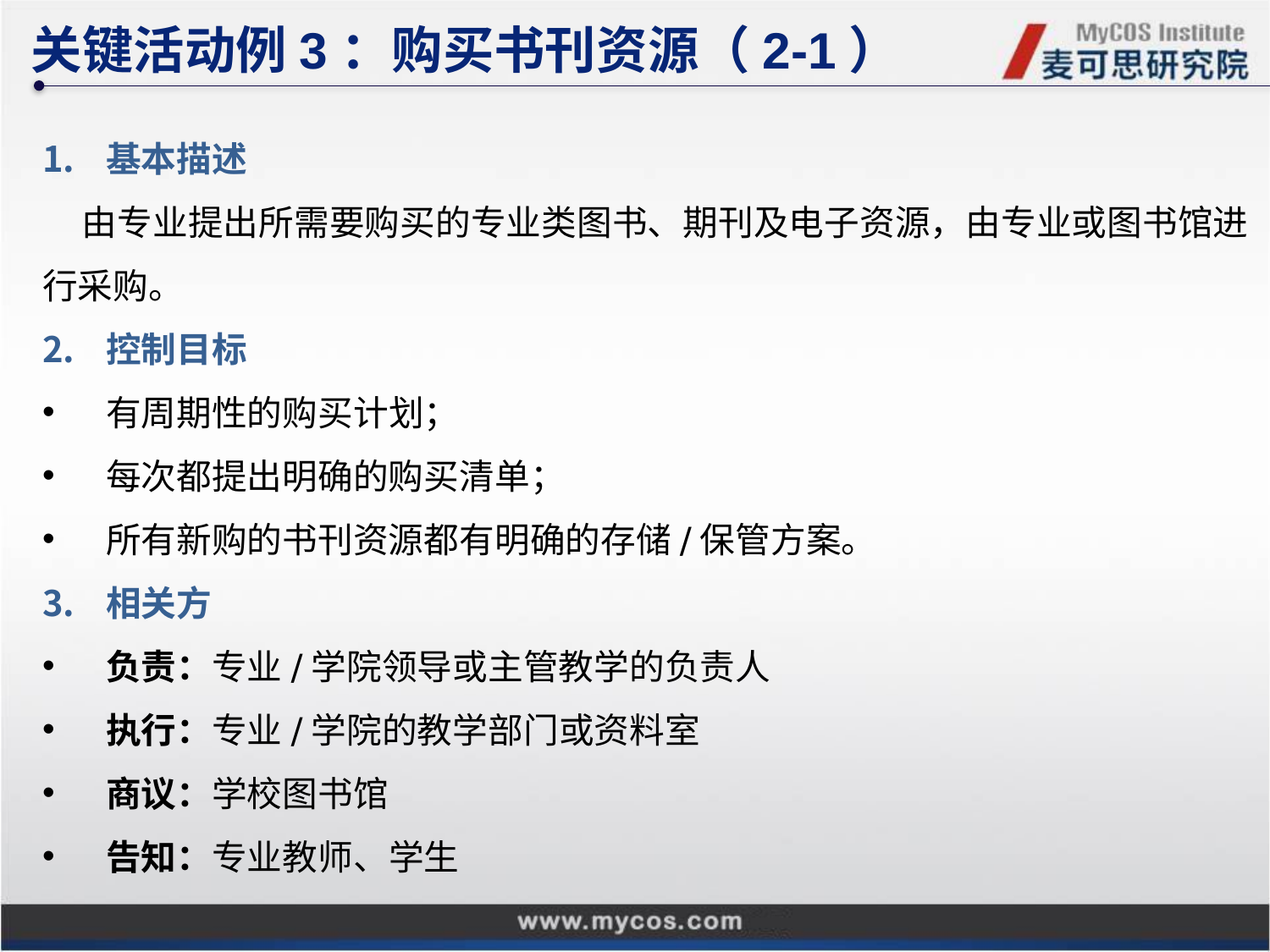

关键活动例3：购买书刊资源（2-1）
基本描述
    由专业提出所需要购买的专业类图书、期刊及电子资源，由专业或图书馆进行采购。
控制目标
有周期性的购买计划；
每次都提出明确的购买清单；
所有新购的书刊资源都有明确的存储/保管方案。
相关方
负责：专业/学院领导或主管教学的负责人
执行：专业/学院的教学部门或资料室
商议：学校图书馆
告知：专业教师、学生